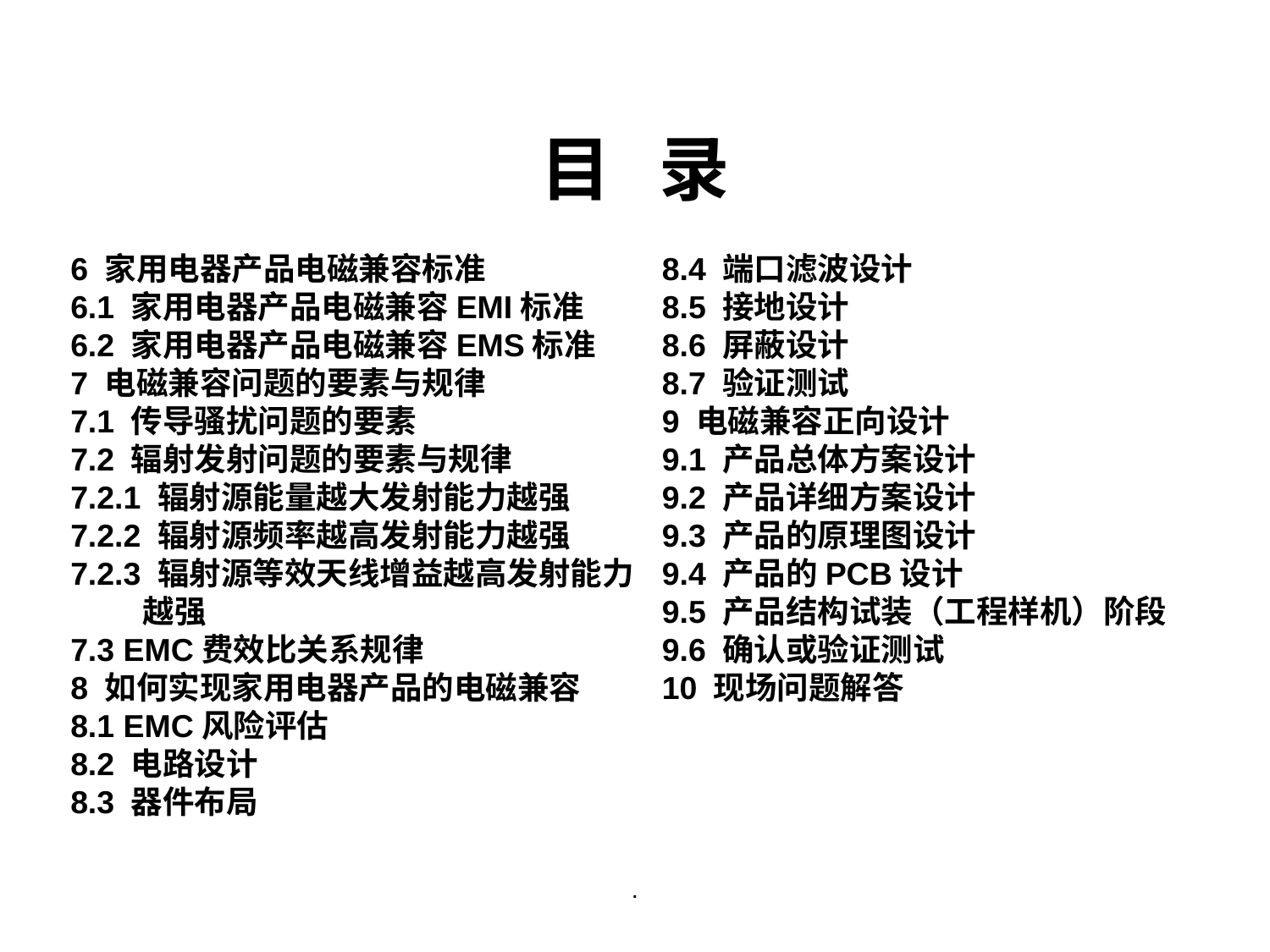

目   录
8.4 端口滤波设计
8.5 接地设计
8.6 屏蔽设计
8.7 验证测试
9 电磁兼容正向设计
9.1 产品总体方案设计
9.2 产品详细方案设计
9.3 产品的原理图设计
9.4 产品的PCB设计
9.5 产品结构试装（工程样机）阶段
9.6 确认或验证测试
10 现场问题解答

6 家用电器产品电磁兼容标准
6.1 家用电器产品电磁兼容EMI标准
6.2 家用电器产品电磁兼容EMS标准
7 电磁兼容问题的要素与规律
7.1 传导骚扰问题的要素
7.2 辐射发射问题的要素与规律
7.2.1 辐射源能量越大发射能力越强
7.2.2 辐射源频率越高发射能力越强
7.2.3 辐射源等效天线增益越高发射能力
         越强
7.3 EMC费效比关系规律
8 如何实现家用电器产品的电磁兼容
8.1 EMC风险评估
8.2 电路设计
8.3 器件布局

.
3